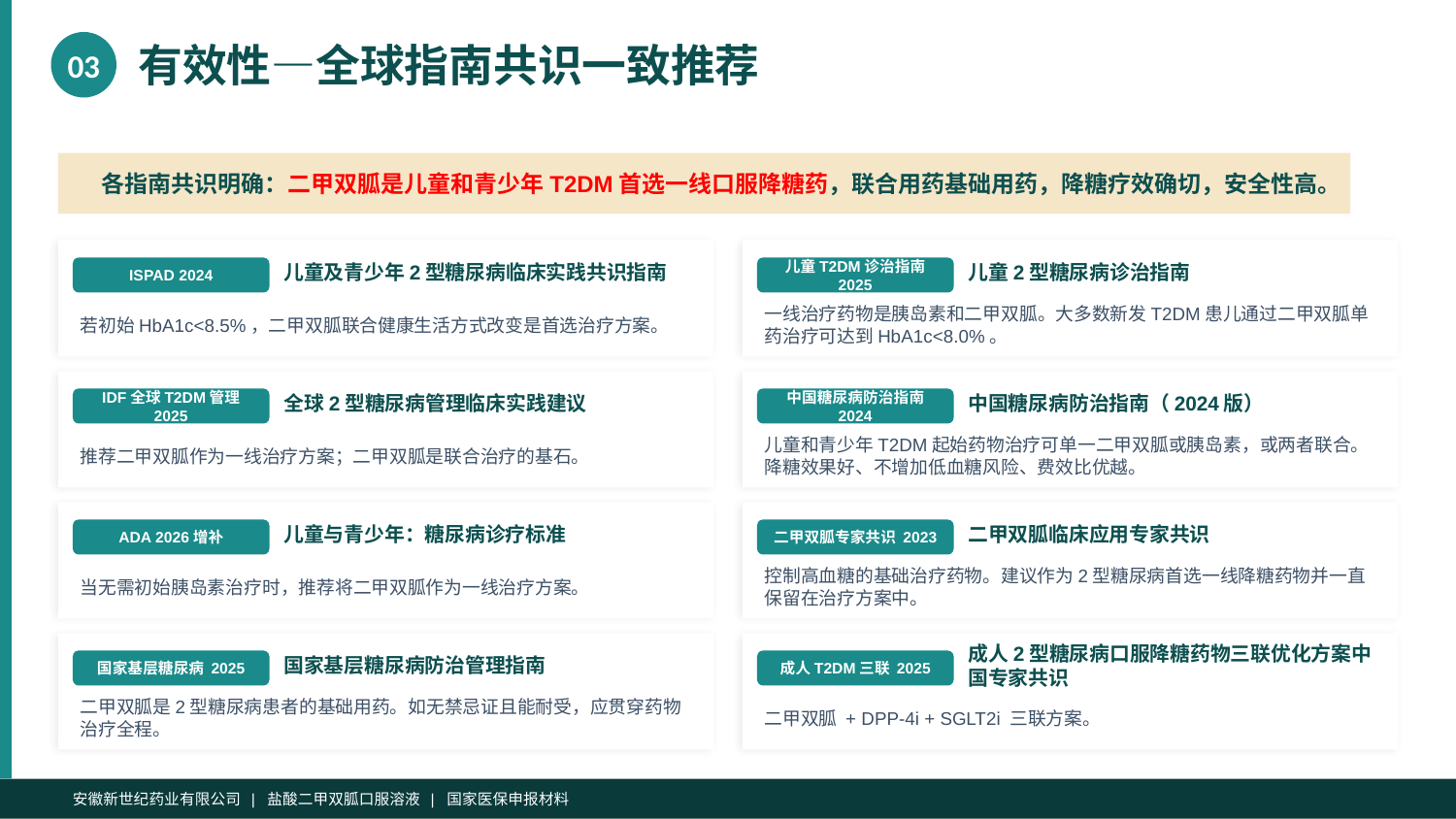

03
有效性—全球指南共识一致推荐

各指南共识明确：二甲双胍是儿童和青少年T2DM首选一线口服降糖药，联合用药基础用药，降糖疗效确切，安全性高。

儿童及青少年2型糖尿病临床实践共识指南
儿童2型糖尿病诊治指南

ISPAD 2024

儿童T2DM诊治指南 2025
若初始HbA1c<8.5%，二甲双胍联合健康生活方式改变是首选治疗方案。
一线治疗药物是胰岛素和二甲双胍。大多数新发T2DM患儿通过二甲双胍单药治疗可达到HbA1c<8.0%。

全球2型糖尿病管理临床实践建议
中国糖尿病防治指南（2024版）

IDF全球T2DM管理 2025

中国糖尿病防治指南 2024
推荐二甲双胍作为一线治疗方案；二甲双胍是联合治疗的基石。
儿童和青少年T2DM起始药物治疗可单一二甲双胍或胰岛素，或两者联合。降糖效果好、不增加低血糖风险、费效比优越。

儿童与青少年：糖尿病诊疗标准
二甲双胍临床应用专家共识

ADA 2026增补

二甲双胍专家共识 2023
当无需初始胰岛素治疗时，推荐将二甲双胍作为一线治疗方案。
控制高血糖的基础治疗药物。建议作为2型糖尿病首选一线降糖药物并一直保留在治疗方案中。

国家基层糖尿病防治管理指南
成人2型糖尿病口服降糖药物三联优化方案中国专家共识

国家基层糖尿病 2025

成人T2DM三联 2025
二甲双胍是2型糖尿病患者的基础用药。如无禁忌证且能耐受，应贯穿药物治疗全程。
二甲双胍 + DPP-4i + SGLT2i 三联方案。

安徽新世纪药业有限公司  |  盐酸二甲双胍口服溶液  |  国家医保申报材料